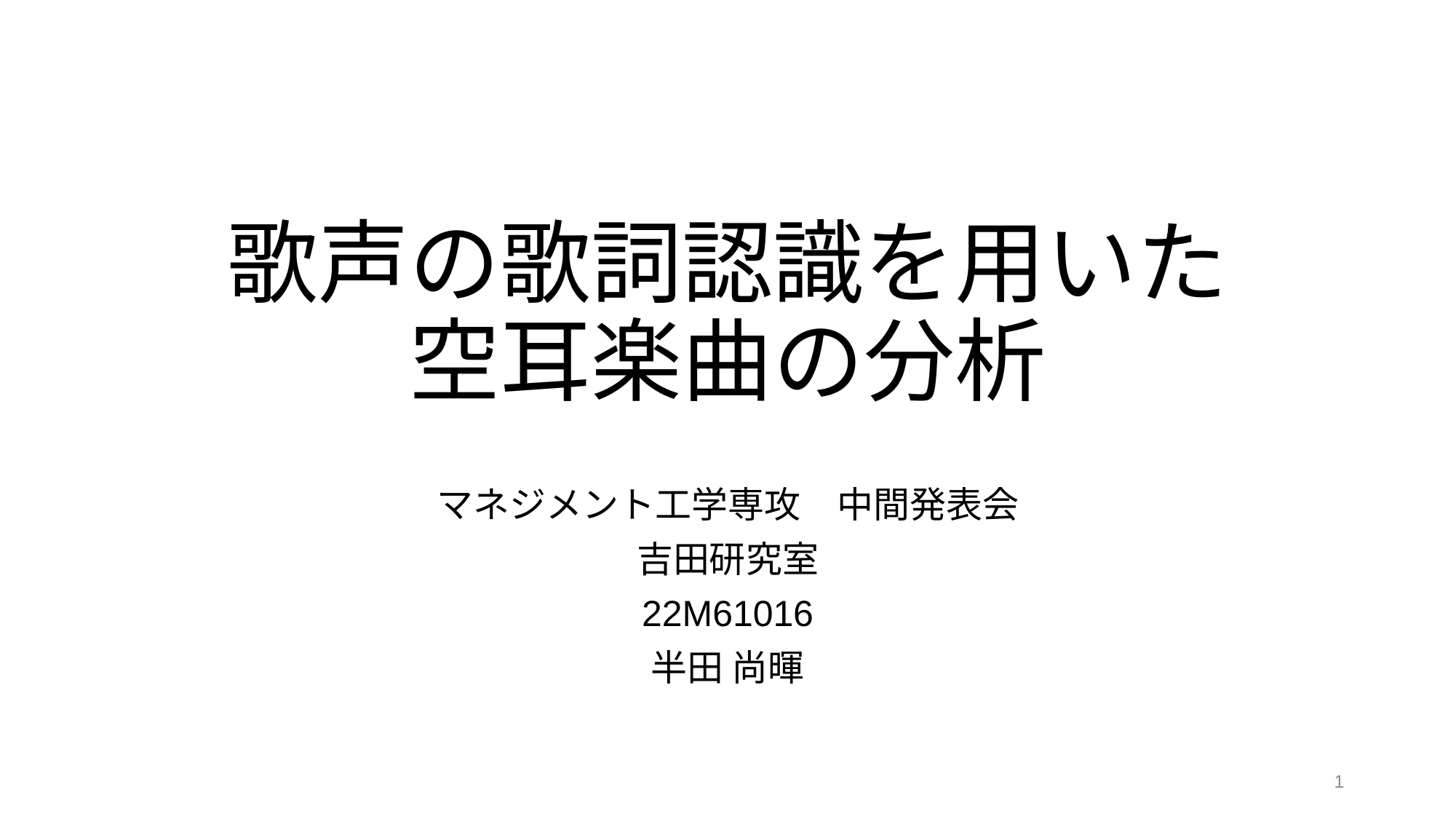

# 歌声の歌詞認識を用いた空耳楽曲の分析
マネジメント工学専攻　中間発表会
吉田研究室
22M61016
半田 尚暉
1